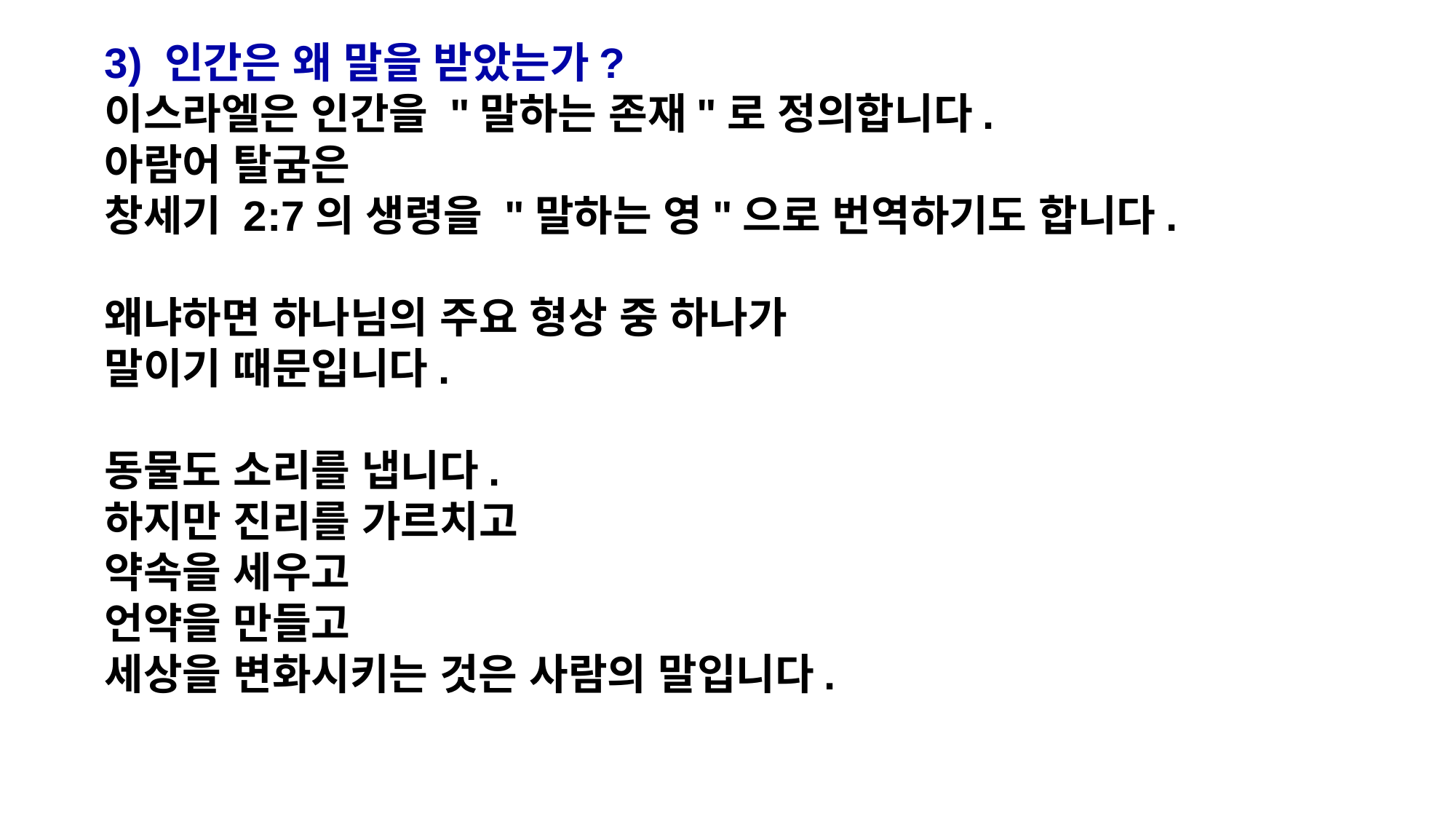

3) 인간은 왜 말을 받았는가?
이스라엘은 인간을 "말하는 존재"로 정의합니다.
아람어 탈굼은
창세기 2:7의 생령을 "말하는 영"으로 번역하기도 합니다.

왜냐하면 하나님의 주요 형상 중 하나가
말이기 때문입니다.

동물도 소리를 냅니다.
하지만 진리를 가르치고
약속을 세우고
언약을 만들고
세상을 변화시키는 것은 사람의 말입니다.